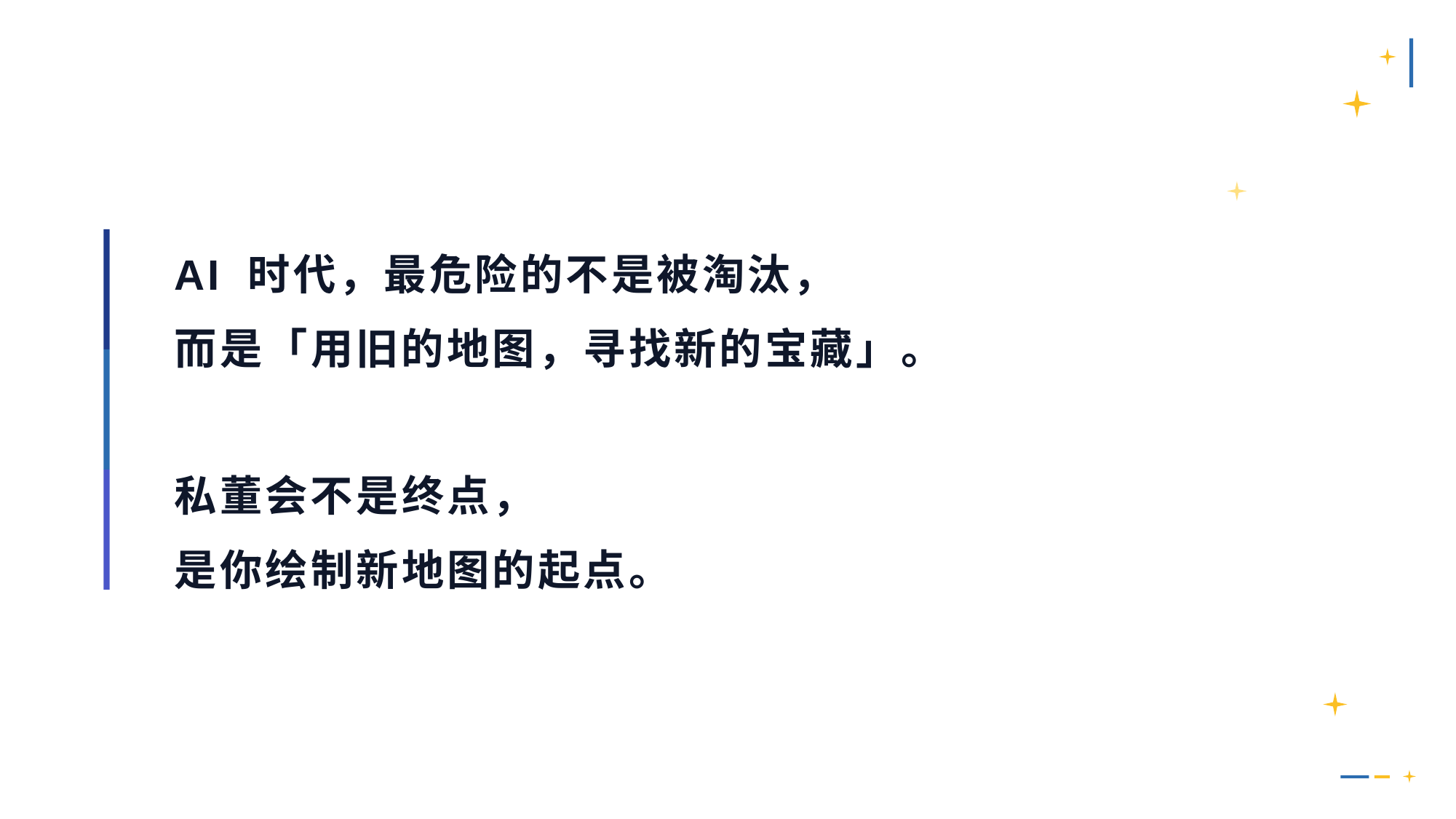

AI 时代，最危险的不是被淘汰，
而是「用旧的地图，寻找新的宝藏」。

私董会不是终点，
是你绘制新地图的起点。